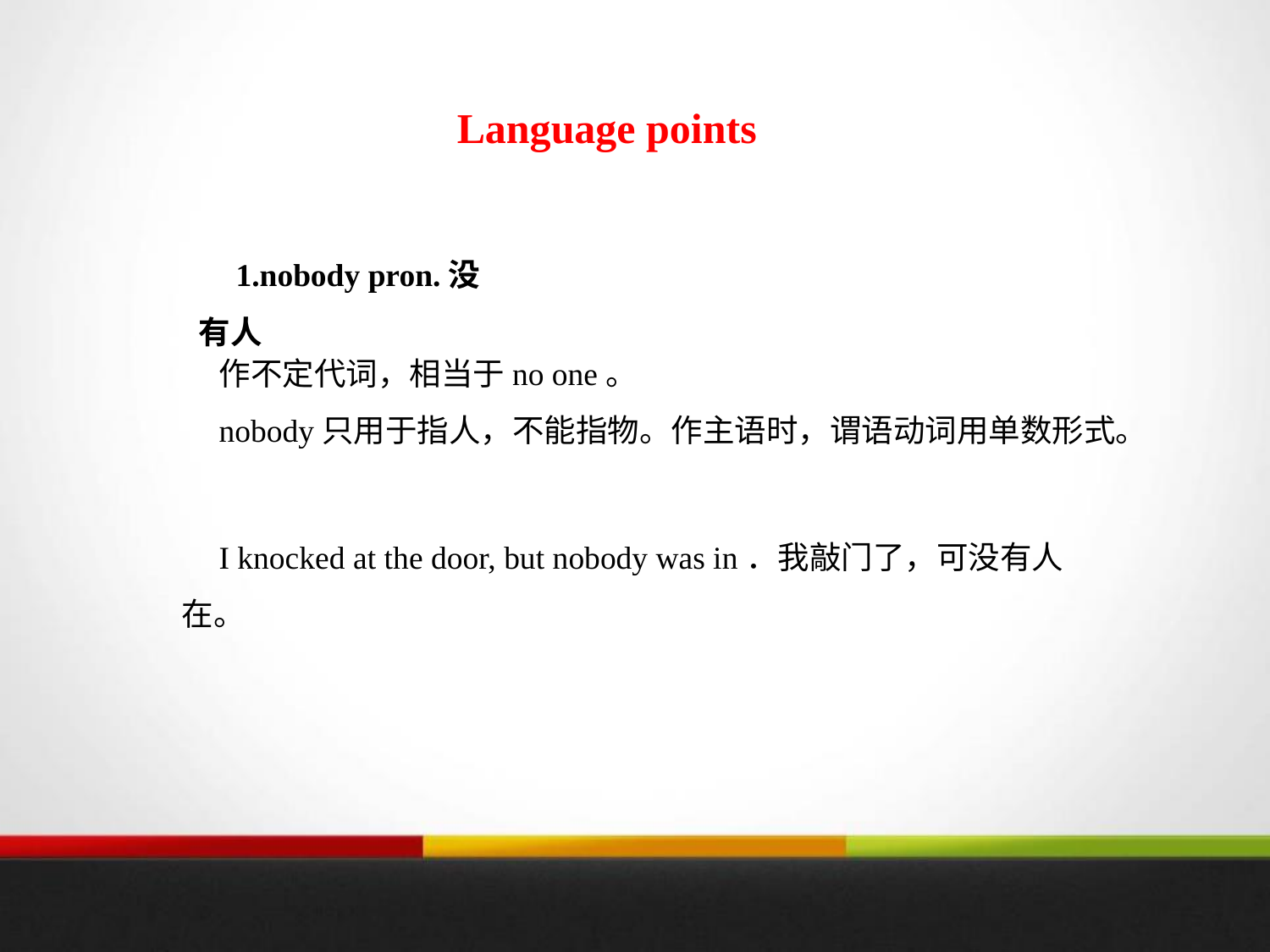

Language points
1.nobody pron.没有人
作不定代词，相当于no one。
nobody只用于指人，不能指物。作主语时，谓语动词用单数形式。
I knocked at the door, but nobody was in．我敲门了，可没有人在。